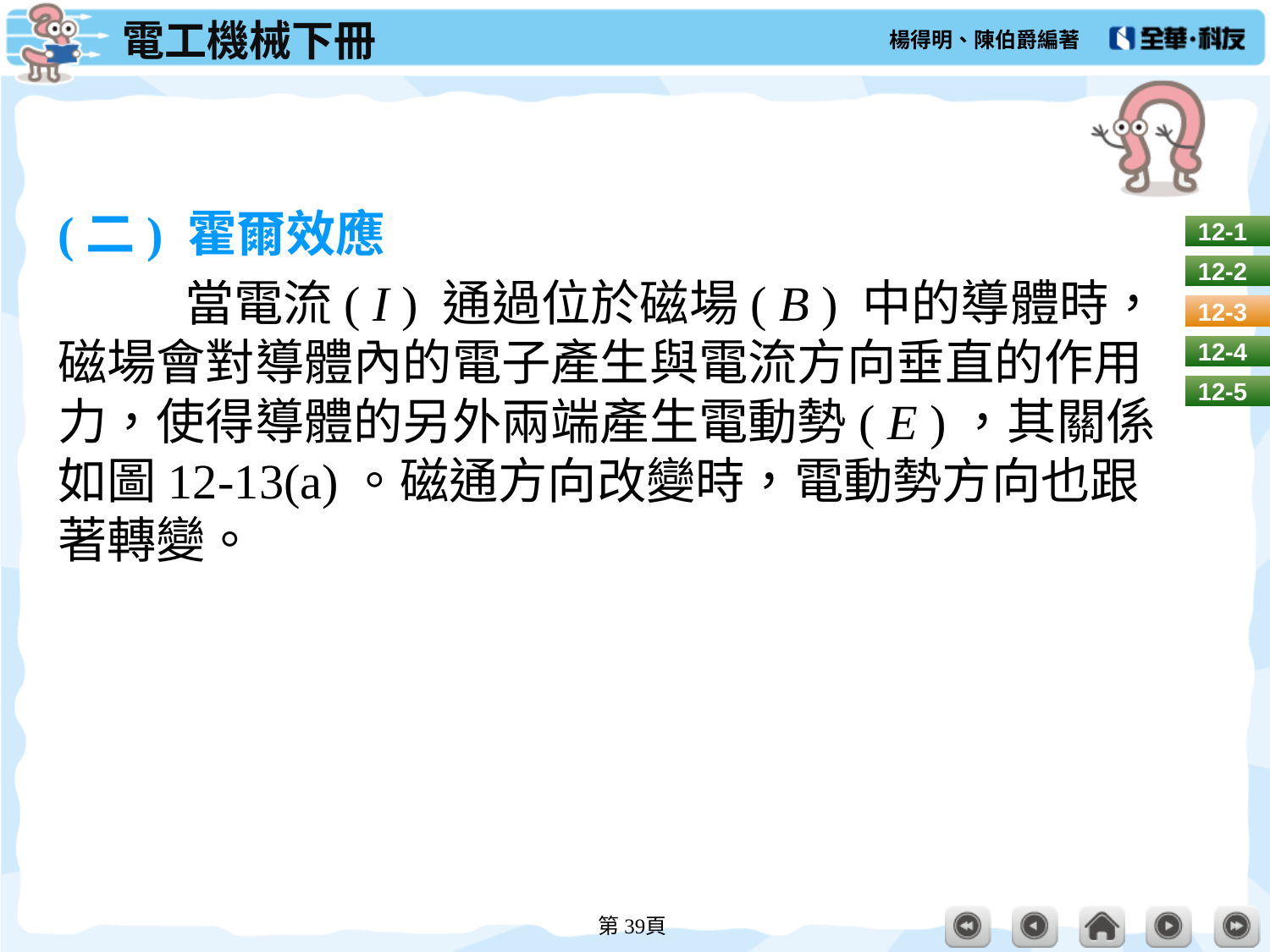

#
(二) 霍爾效應
	當電流( I ) 通過位於磁場( B ) 中的導體時，磁場會對導體內的電子產生與電流方向垂直的作用力，使得導體的另外兩端產生電動勢( E )，其關係如圖12-13(a)。磁通方向改變時，電動勢方向也跟著轉變。